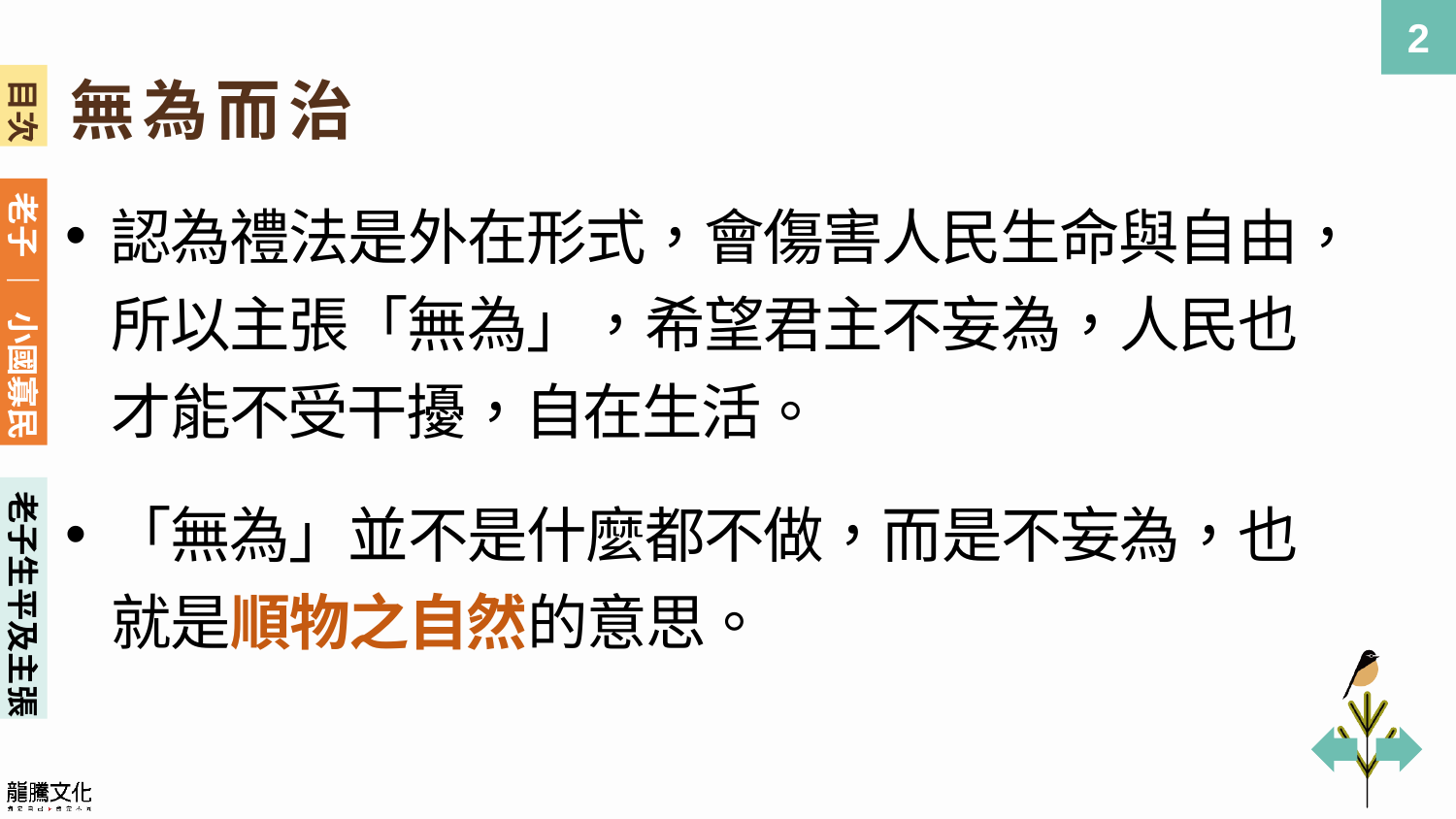

無為而治
認為禮法是外在形式，會傷害人民生命與自由，所以主張「無為」，希望君主不妄為，人民也才能不受干擾，自在生活。
「無為」並不是什麼都不做，而是不妄為，也就是順物之自然的意思。
老子生平及主張